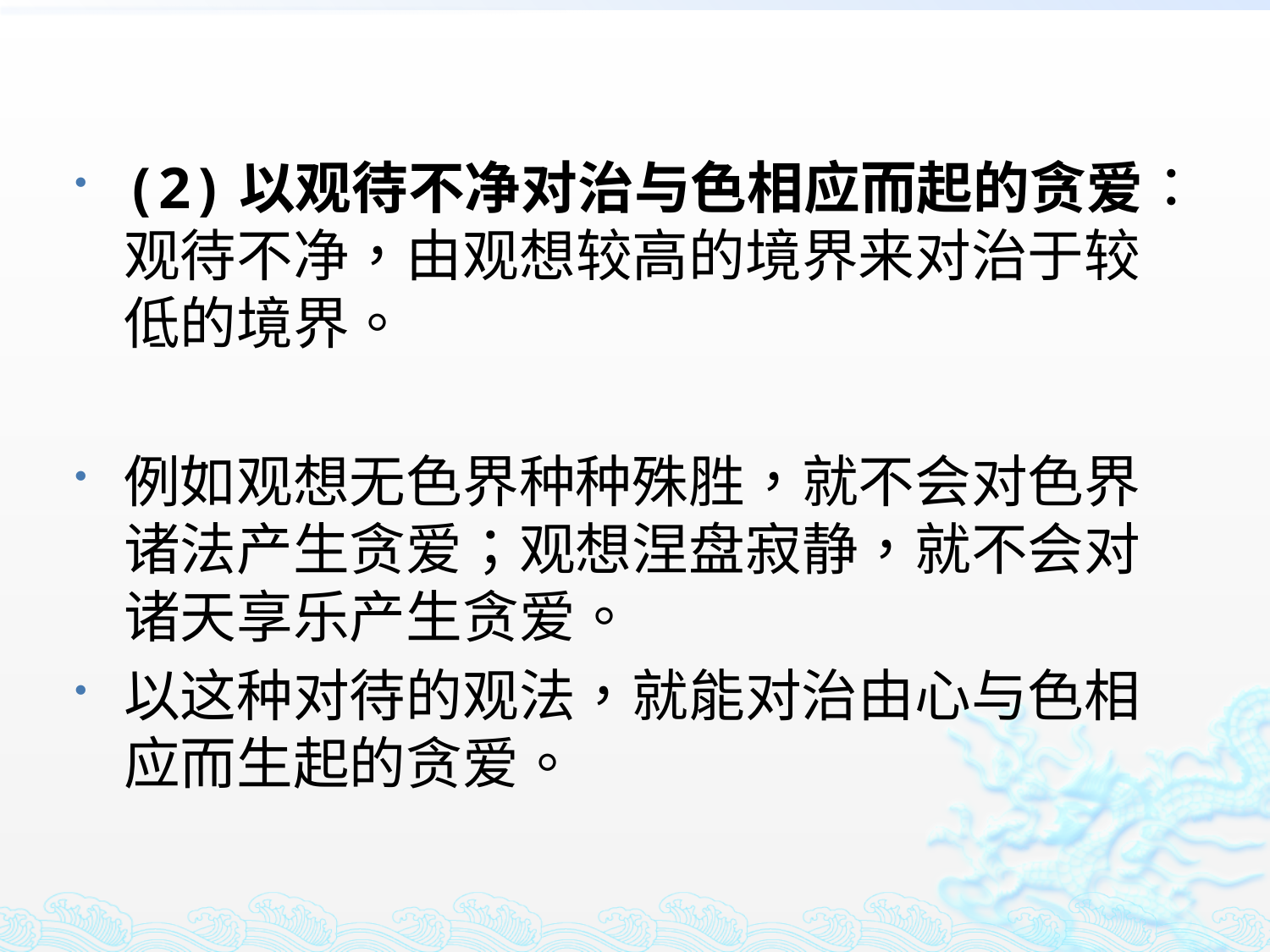

(2)以观待不净对治与色相应而起的贪爱：观待不净，由观想较高的境界来对治于较低的境界。

例如观想无色界种种殊胜，就不会对色界诸法产生贪爱；观想涅盘寂静，就不会对诸天享乐产生贪爱。
以这种对待的观法，就能对治由心与色相应而生起的贪爱。